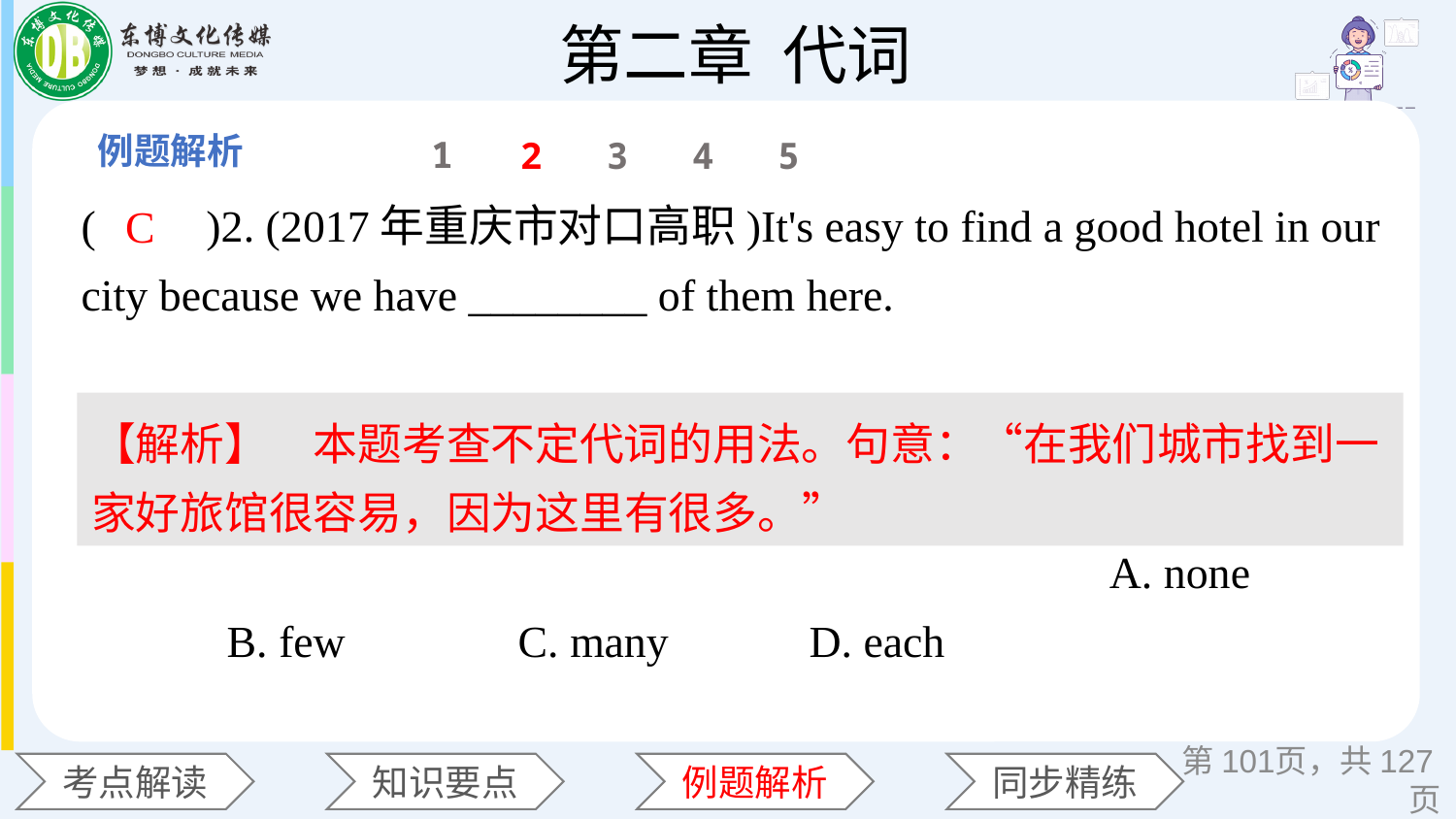

1
2
3
4
5
(　　)2. (2017年重庆市对口高职)It's easy to find a good hotel in our city because we have ________ of them here.　　　　　　　　　　　　　　　　　　　　　　　　　　　　　　　　　　　　　　　　　　　　　　　　　　　　　　　　　　　　　　　　　　　　　　　　　　　　　　　　　　　　　　　　　　　　　　　　　　　　　　　　　　　　　　　　　　　　　             A. none    	B. few    	C. many    	D. each
C
【解析】　本题考查不定代词的用法。句意：“在我们城市找到一家好旅馆很容易，因为这里有很多。”
第101页，共127页